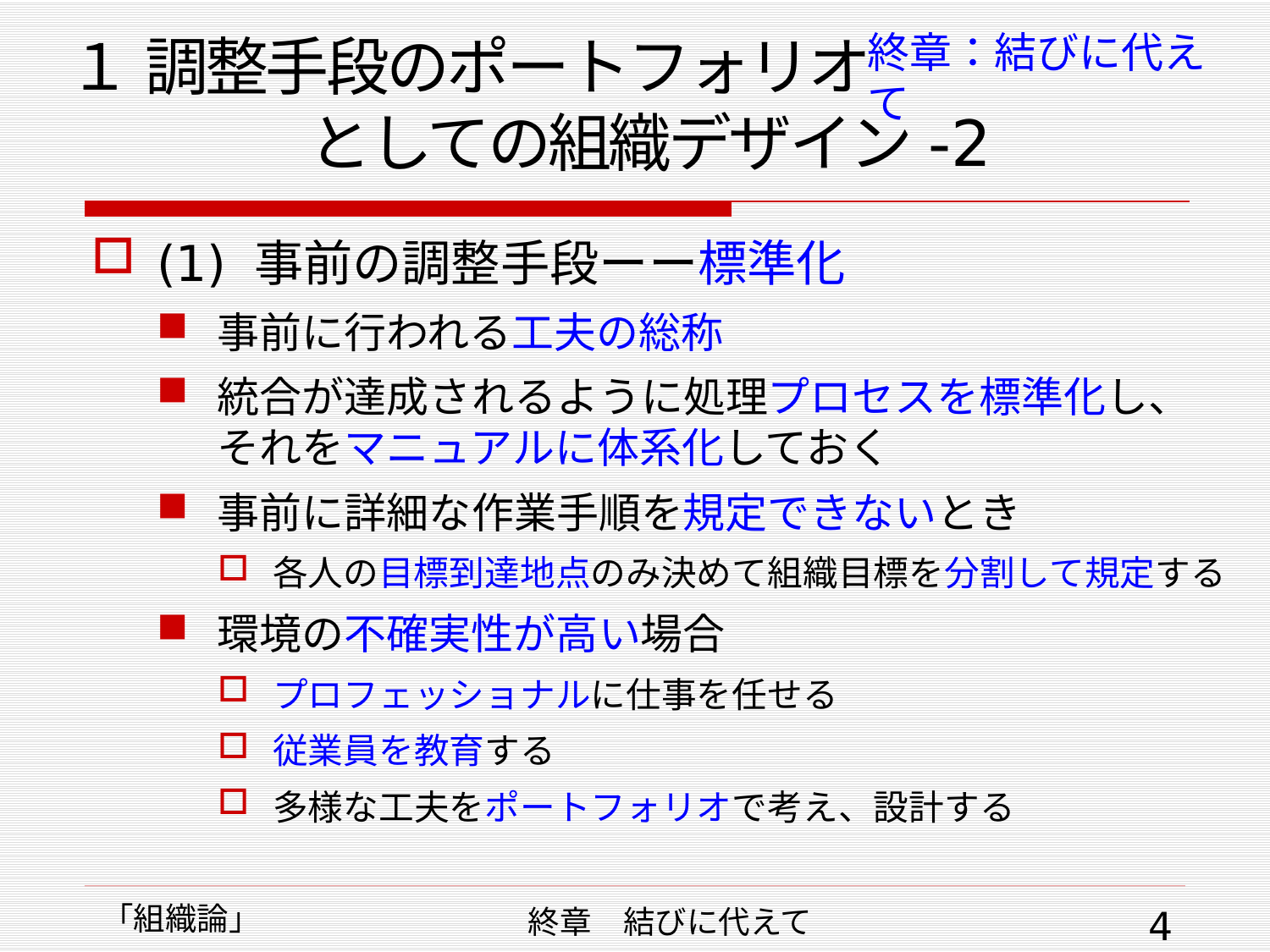

# １ 調整手段のポートフォリオ 　　　　としての組織デザイン-2
終章：結びに代えて
(1) 事前の調整手段ーー標準化
事前に行われる工夫の総称
統合が達成されるように処理プロセスを標準化し、
それをマニュアルに体系化しておく
事前に詳細な作業手順を規定できないとき
各人の目標到達地点のみ決めて組織目標を分割して規定する
環境の不確実性が高い場合
プロフェッショナルに仕事を任せる
従業員を教育する
多様な工夫をポートフォリオで考え、設計する
「組織論」
終章　結びに代えて
4